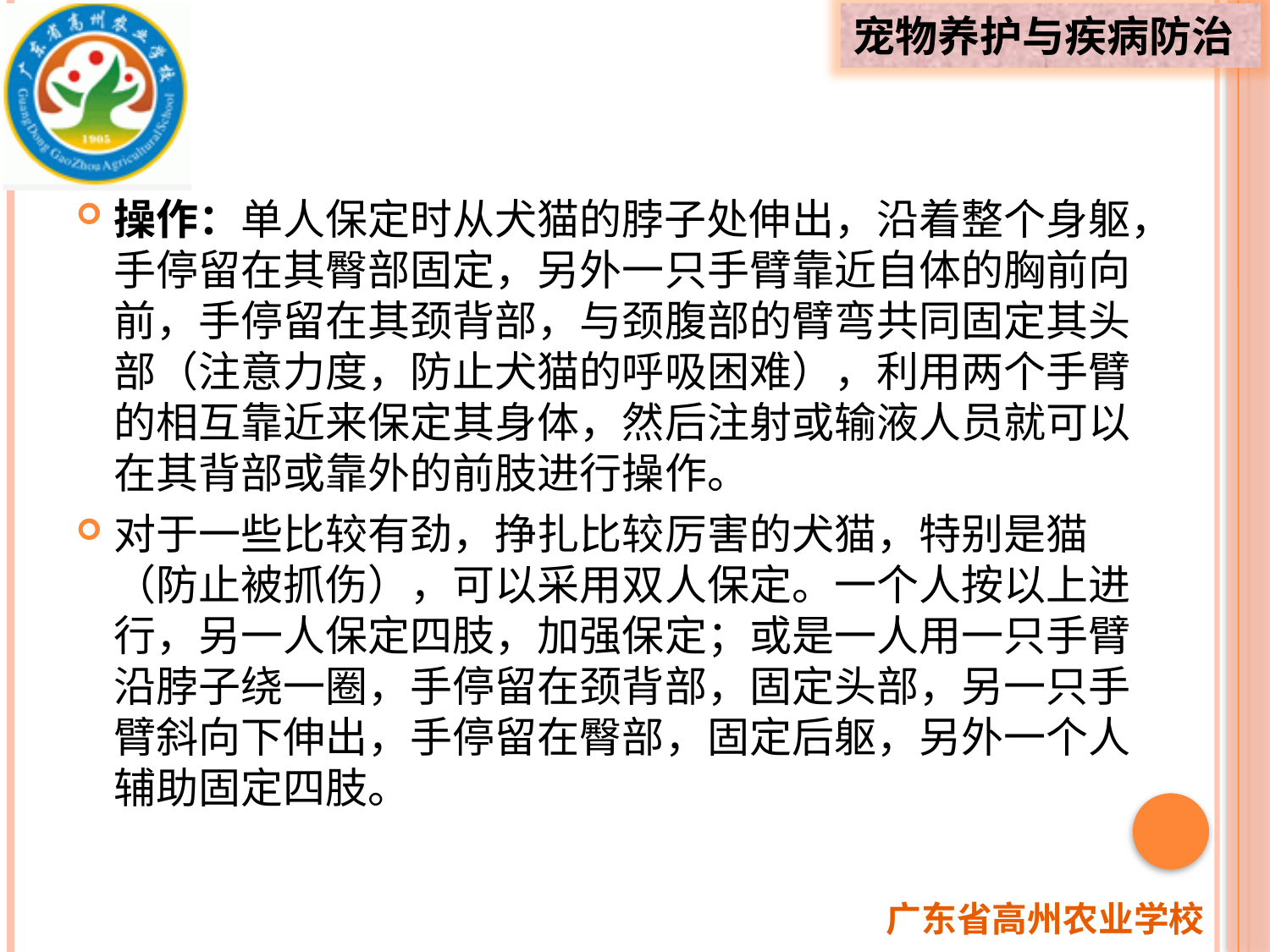

操作：单人保定时从犬猫的脖子处伸出，沿着整个身躯，手停留在其臀部固定，另外一只手臂靠近自体的胸前向前，手停留在其颈背部，与颈腹部的臂弯共同固定其头部（注意力度，防止犬猫的呼吸困难），利用两个手臂的相互靠近来保定其身体，然后注射或输液人员就可以在其背部或靠外的前肢进行操作。
对于一些比较有劲，挣扎比较厉害的犬猫，特别是猫（防止被抓伤），可以采用双人保定。一个人按以上进行，另一人保定四肢，加强保定；或是一人用一只手臂沿脖子绕一圈，手停留在颈背部，固定头部，另一只手臂斜向下伸出，手停留在臀部，固定后躯，另外一个人辅助固定四肢。